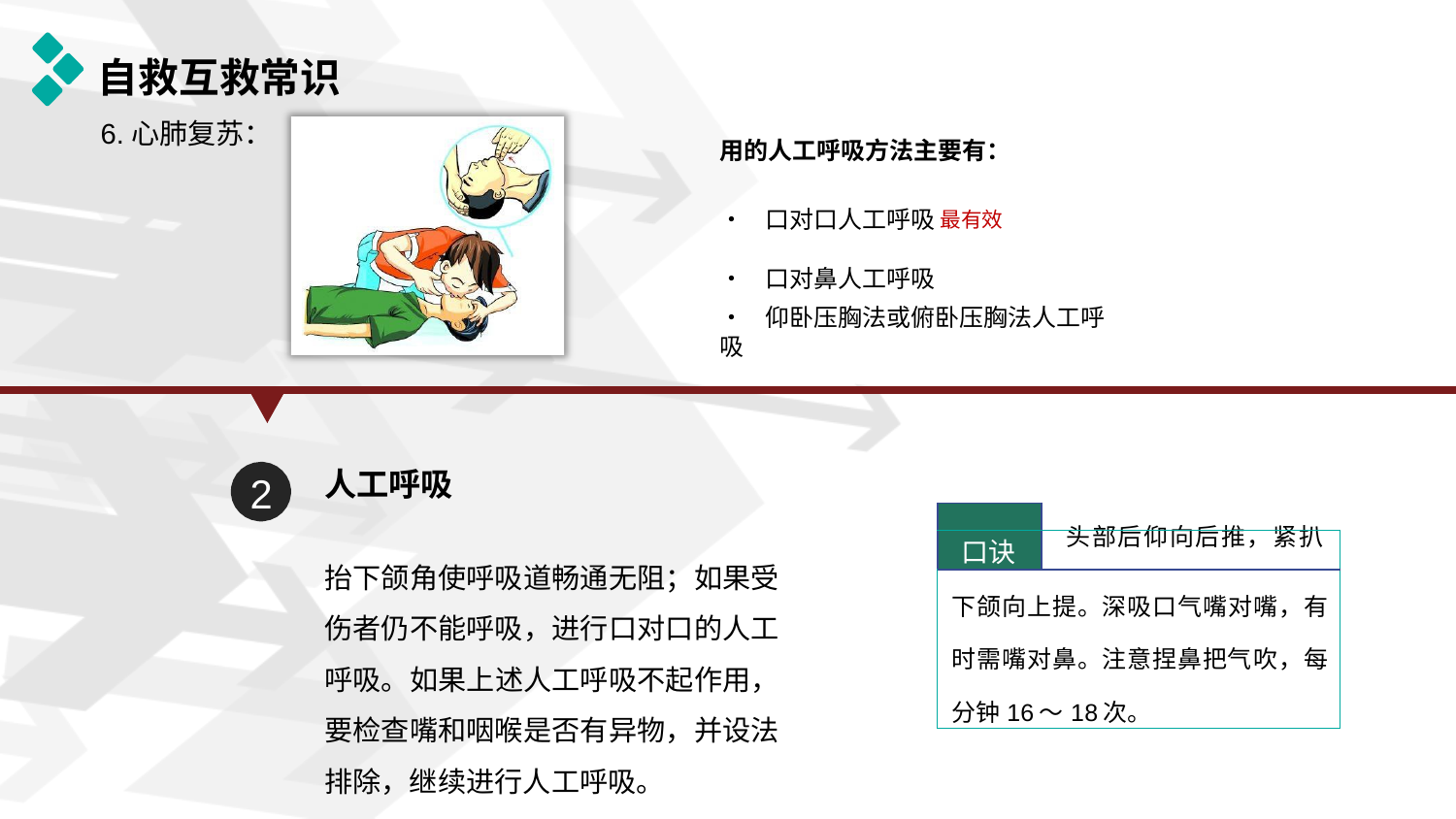

# 自救互救常识

6.心肺复苏：

用的人工呼吸方法主要有：

•   口对口人工呼吸	最有效

•   口对鼻人工呼吸
•   仰卧压胸法或俯卧压胸法人工呼吸

人工呼吸
2
|  |  |
| --- | --- |
| 口诀 | 头部后仰向后推，紧扒 |
| 下颌向上提。深吸口气嘴对嘴，有 时需嘴对鼻。注意捏鼻把气吹，每 分钟16～18次。 |  |
抬下颌角使呼吸道畅通无阻；如果受 伤者仍不能呼吸，进行口对口的人工 呼吸。如果上述人工呼吸不起作用， 要检查嘴和咽喉是否有异物，并设法 排除，继续进行人工呼吸。